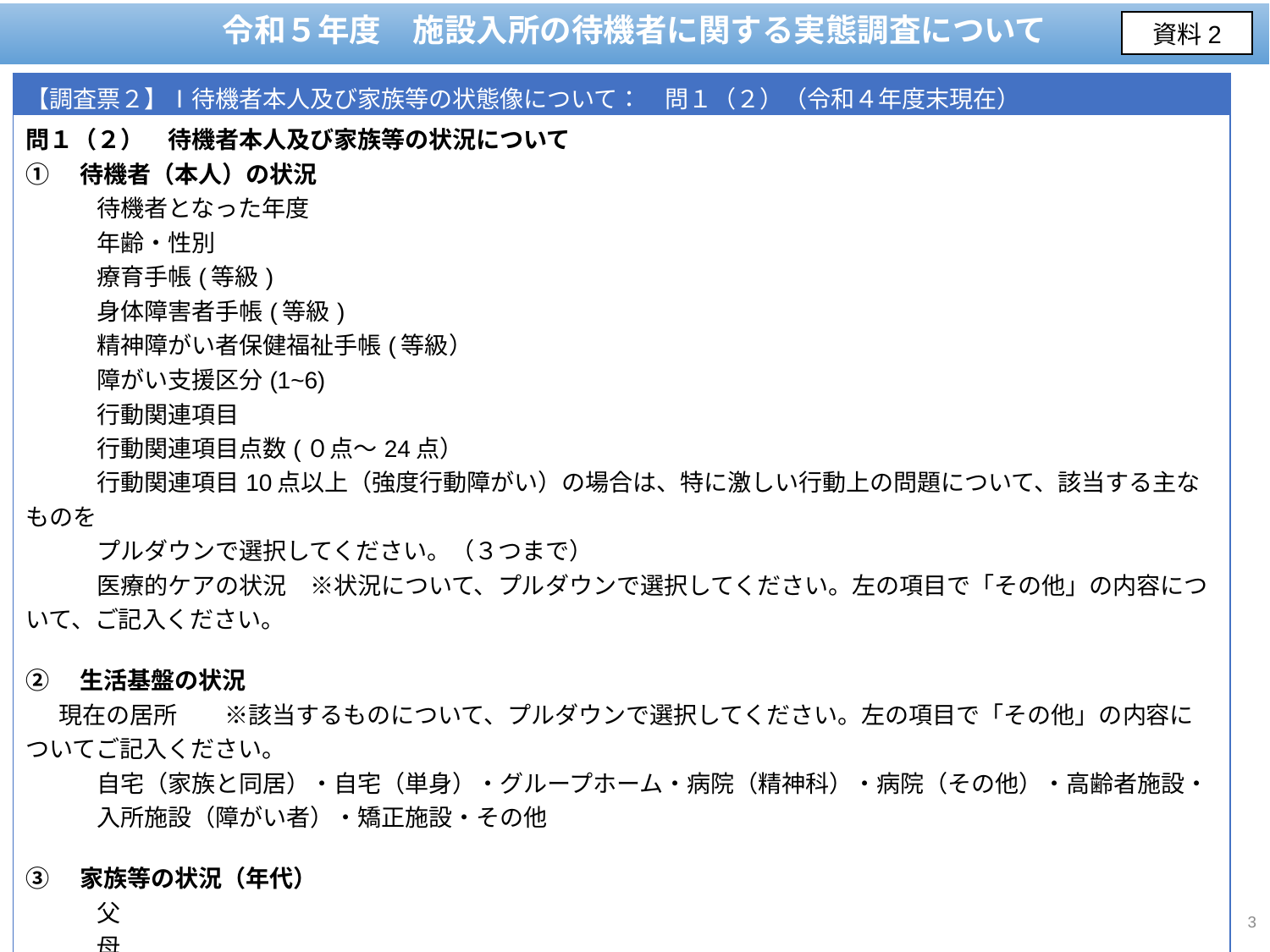

令和５年度　施設入所の待機者に関する実態調査について
資料2
| 【調査票２】Ⅰ待機者本人及び家族等の状態像について：　問１（２）（令和４年度末現在） |
| --- |
| 問１（２）　待機者本人及び家族等の状況について ①　待機者（本人）の状況 　　　待機者となった年度 　　　年齢・性別 　　　療育手帳(等級) 　　　身体障害者手帳(等級) 　　　精神障がい者保健福祉手帳(等級） 　　　障がい支援区分(1~6) 　　　行動関連項目 　　　行動関連項目点数(０点～24点） 　　　行動関連項目10点以上（強度行動障がい）の場合は、特に激しい行動上の問題について、該当する主なものを 　　　プルダウンで選択してください。（３つまで） 　　　医療的ケアの状況　※状況について、プルダウンで選択してください。左の項目で「その他」の内容について、ご記入ください。 ②　生活基盤の状況　 現在の居所　　※該当するものについて、プルダウンで選択してください。左の項目で「その他」の内容についてご記入ください。 　　　自宅（家族と同居）・自宅（単身）・グループホーム・病院（精神科）・病院（その他）・高齢者施設・ 　　　入所施設（障がい者）・矯正施設・その他 ③　家族等の状況（年代） 　　　父 　　　母 　　　キーパーソンの兄弟姉妹 　　　キーパーソンの親戚 　　　それぞれの年齢（5才区切り）をプルダウンで選択してください。 ④　介護者 　　　主な介護者 ⑤　後見人等 　　　後見人等の有無 |
3